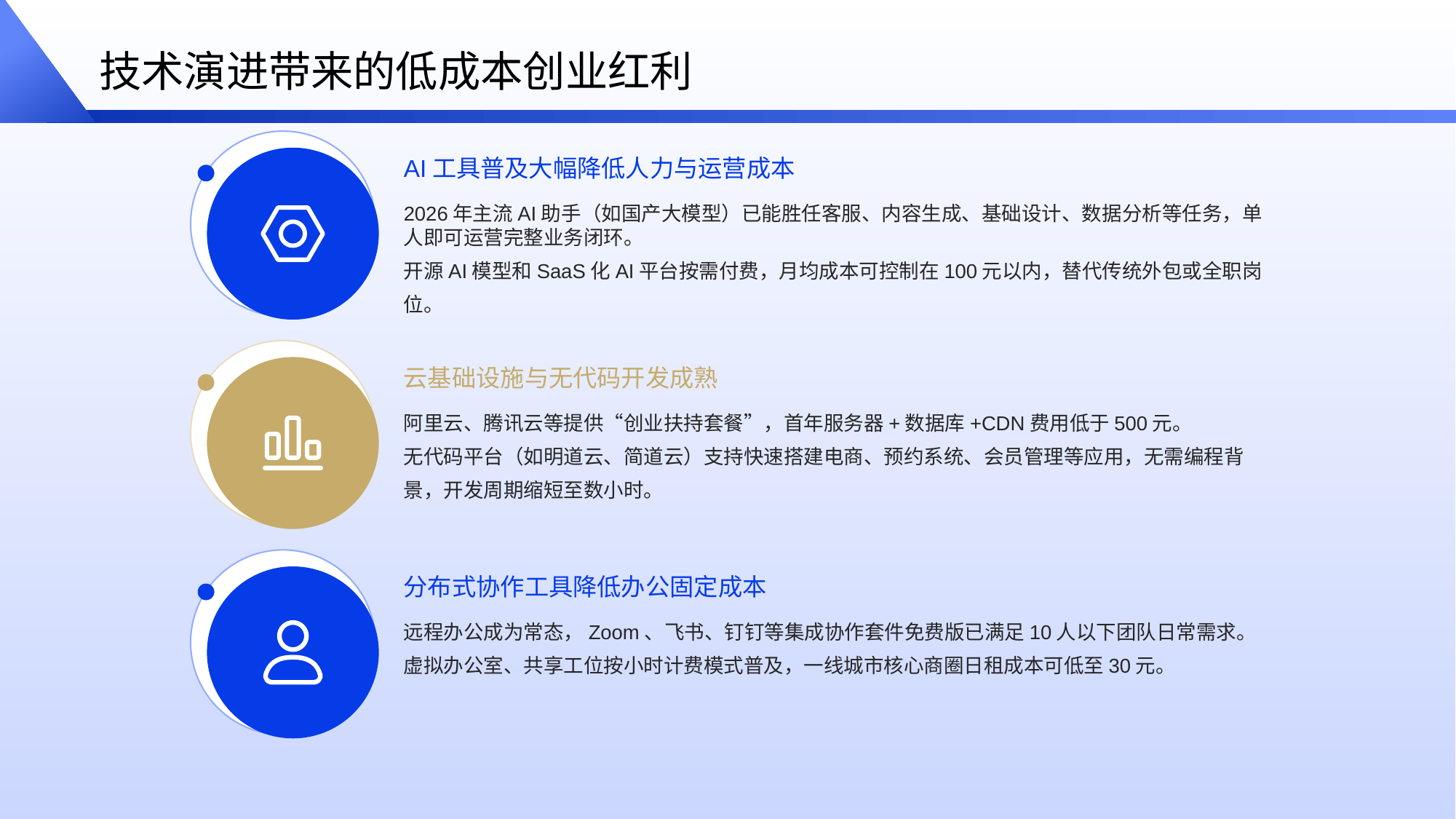

技术演进带来的低成本创业红利

AI工具普及大幅降低人力与运营成本

2026年主流AI助手（如国产大模型）已能胜任客服、内容生成、基础设计、数据分析等任务，单人即可运营完整业务闭环。
开源AI模型和SaaS化AI平台按需付费，月均成本可控制在100元以内，替代传统外包或全职岗位。

云基础设施与无代码开发成熟

阿里云、腾讯云等提供“创业扶持套餐”，首年服务器+数据库+CDN费用低于500元。
无代码平台（如明道云、简道云）支持快速搭建电商、预约系统、会员管理等应用，无需编程背景，开发周期缩短至数小时。

分布式协作工具降低办公固定成本

远程办公成为常态，Zoom、飞书、钉钉等集成协作套件免费版已满足10人以下团队日常需求。
虚拟办公室、共享工位按小时计费模式普及，一线城市核心商圈日租成本可低至30元。